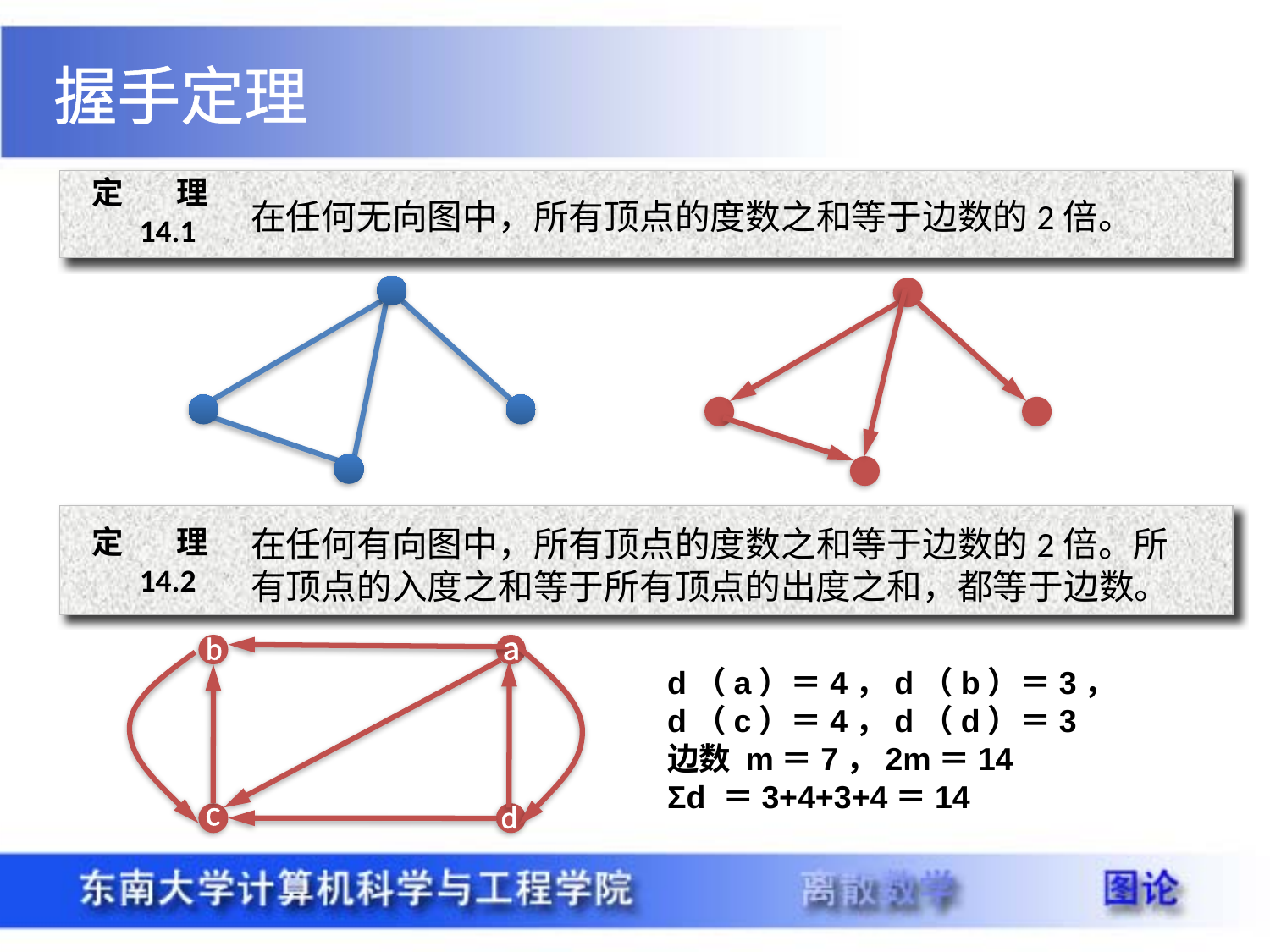

握手定理
定理14.1

在任何无向图中，所有顶点的度数之和等于边数的2倍。

定理14.2
在任何有向图中，所有顶点的度数之和等于边数的2倍。所有顶点的入度之和等于所有顶点的出度之和，都等于边数。
a
b

c
d

d（a）＝4，d（b）＝3，
d（c）＝4，d（d）＝3
边数 m＝7，2m＝14
Σd ＝3+4+3+4＝14